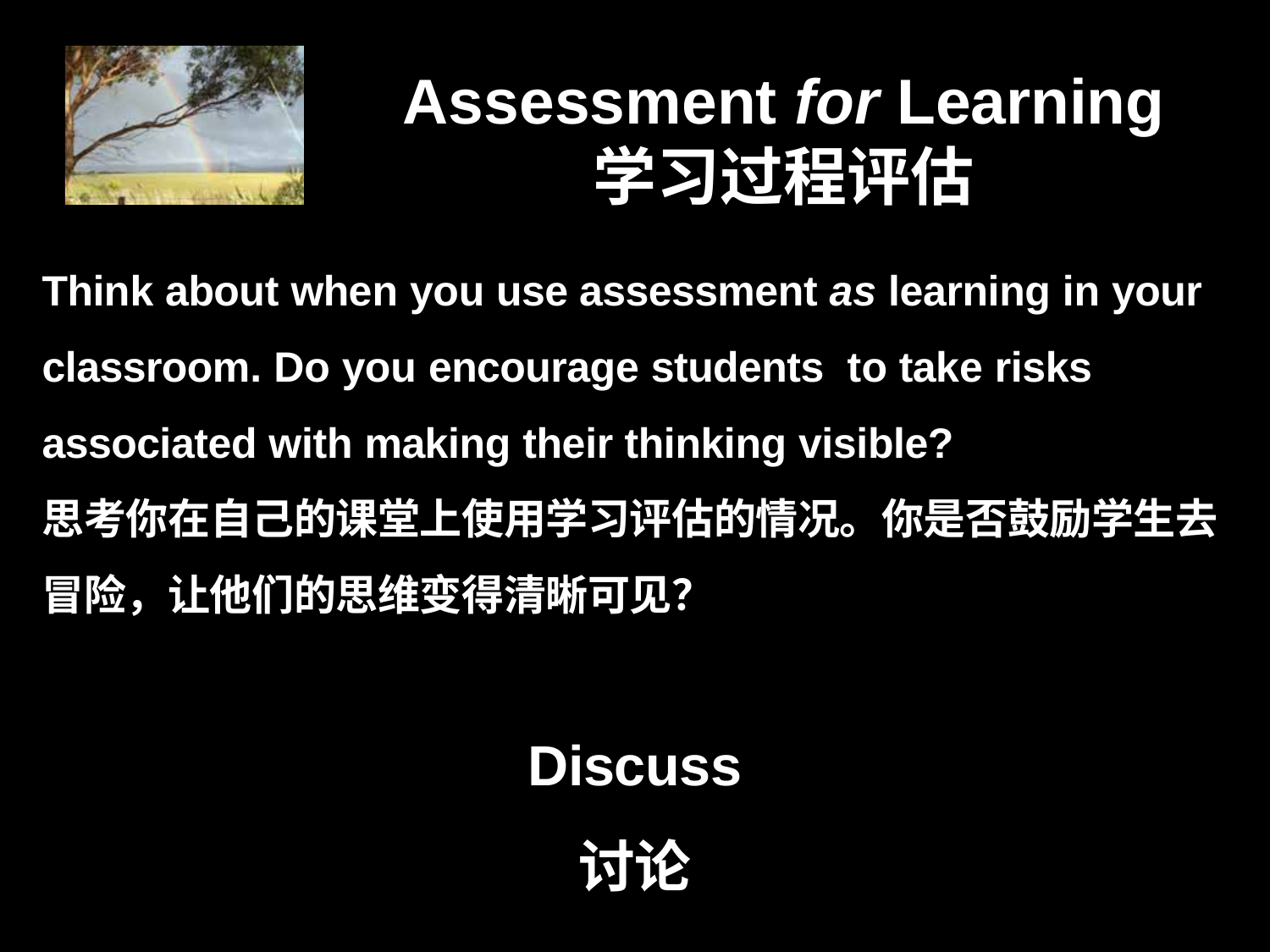

# Assessment for Learning 学习过程评估

Think about when you use assessment as learning in your classroom. Do you encourage students  to take risks associated with making their thinking visible?
思考你在自己的课堂上使用学习评估的情况。你是否鼓励学生去冒险，让他们的思维变得清晰可见？

Discuss
讨论